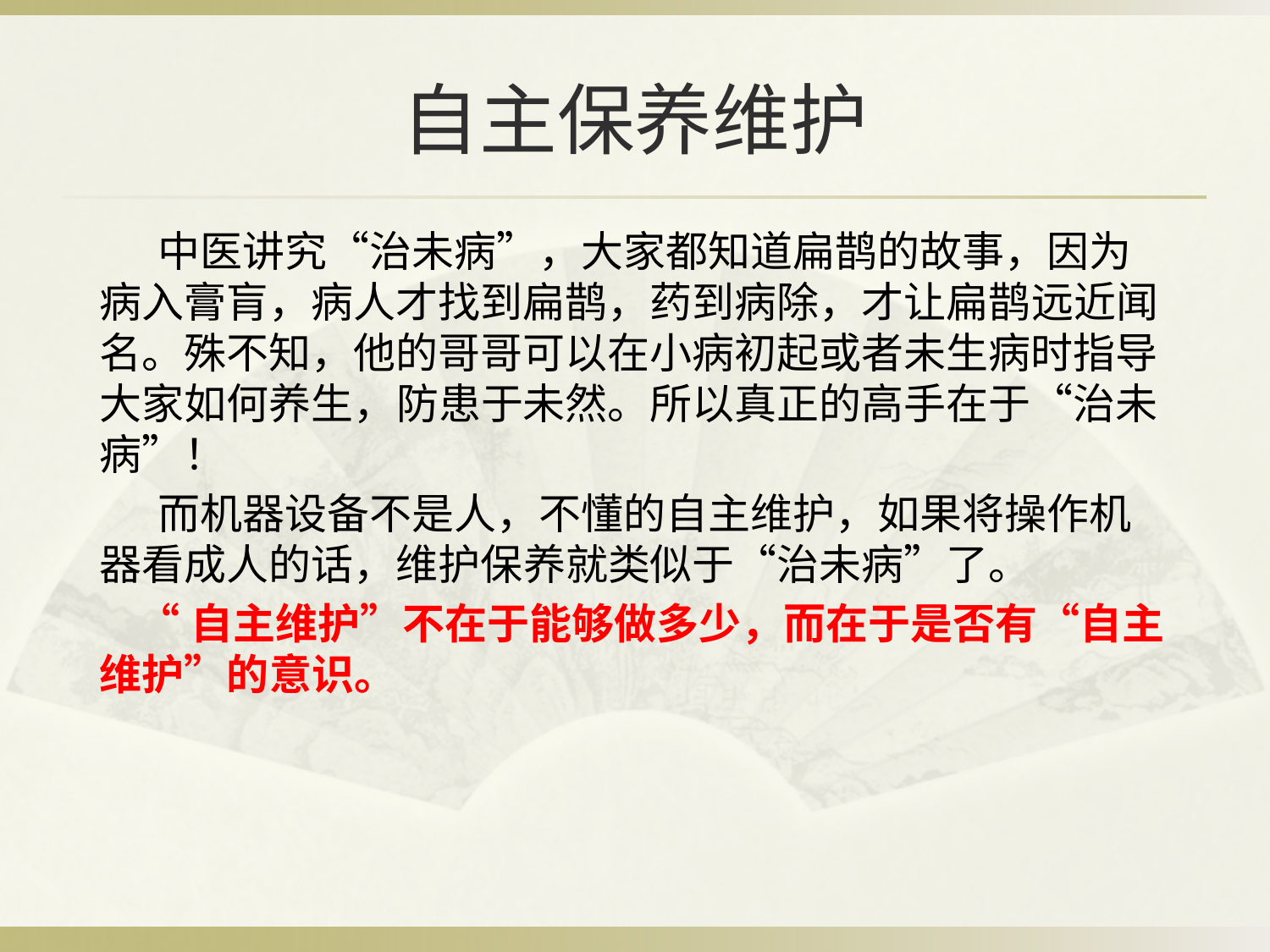

# 自主保养维护
          中医讲究“治未病”，大家都知道扁鹊的故事，因为病入膏肓，病人才找到扁鹊，药到病除，才让扁鹊远近闻名。殊不知，他的哥哥可以在小病初起或者未生病时指导大家如何养生，防患于未然。所以真正的高手在于“治未病”！
          而机器设备不是人，不懂的自主维护，如果将操作机器看成人的话，维护保养就类似于“治未病”了。
         “自主维护”不在于能够做多少，而在于是否有“自主维护”的意识。